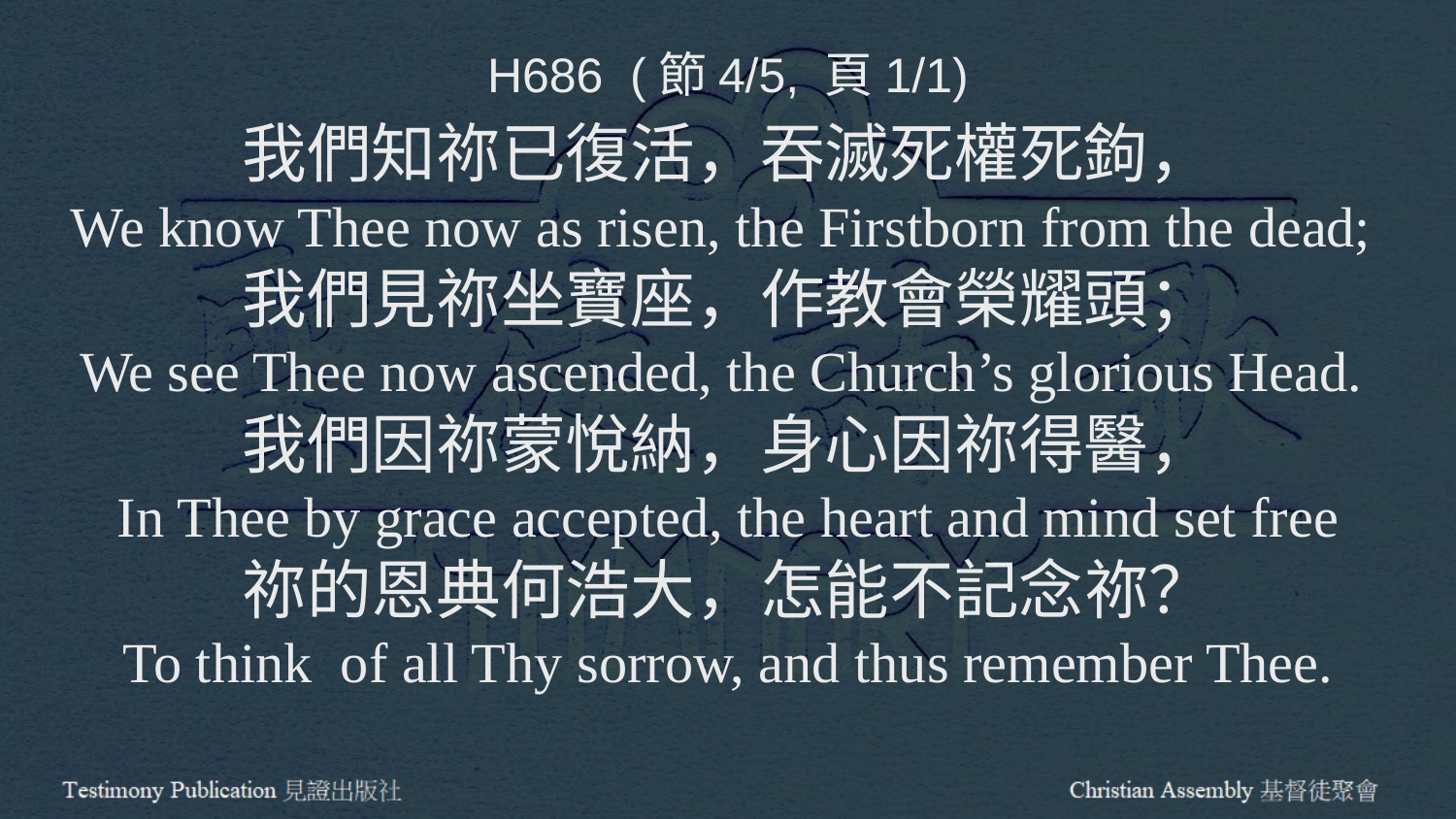

H686  (節4/5, 頁1/1)
我們知祢已復活，吞滅死權死鉤，
We know Thee now as risen, the Firstborn from the dead;
我們見祢坐寶座，作教會榮耀頭；
We see Thee now ascended, the Church’s glorious Head.
我們因祢蒙悅納，身心因祢得醫，
In Thee by grace accepted, the heart and mind set free
祢的恩典何浩大，怎能不記念祢？
To think  of all Thy sorrow, and thus remember Thee.